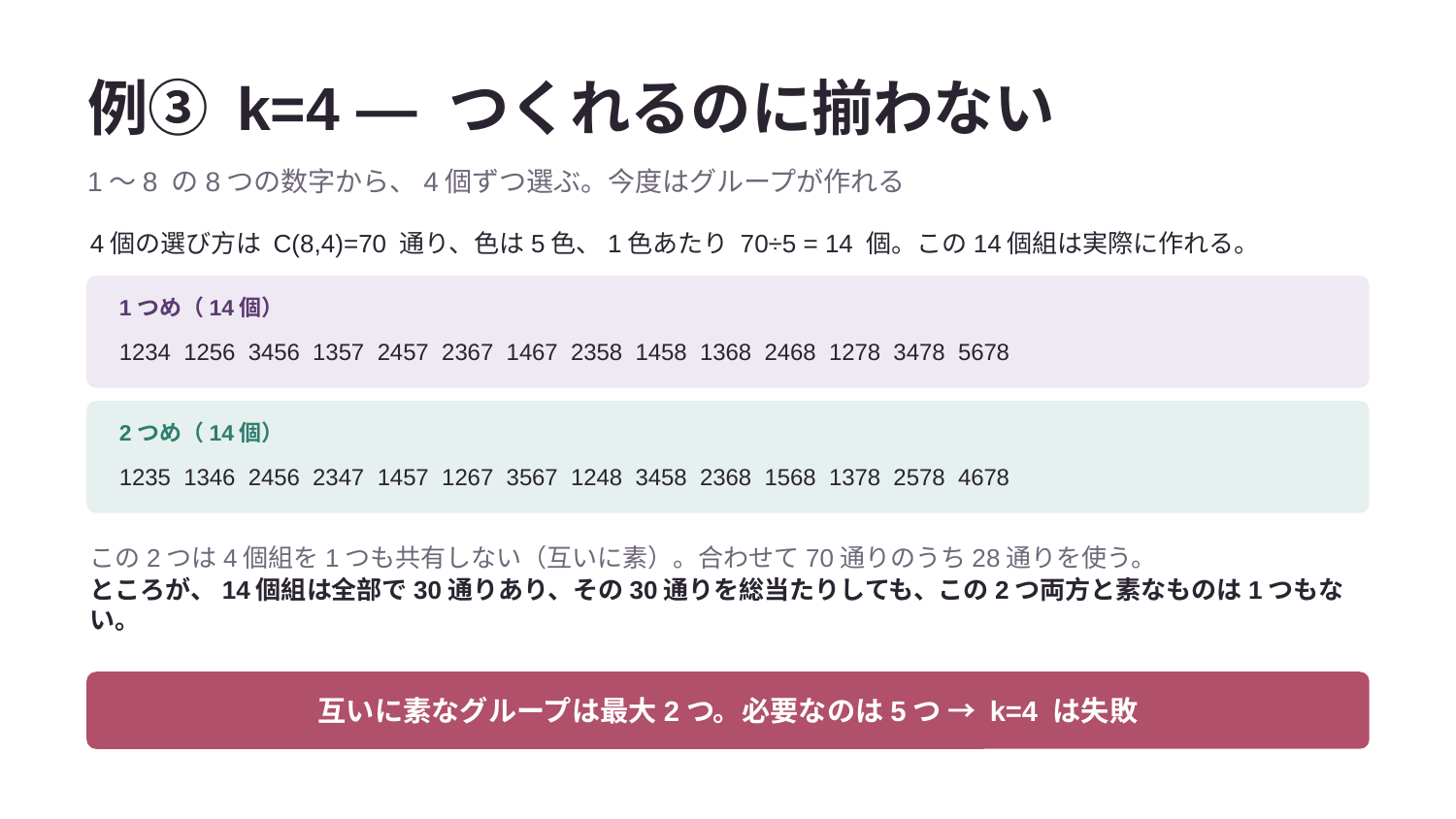

例③ k=4 — つくれるのに揃わない
1〜8 の8つの数字から、4個ずつ選ぶ。今度はグループが作れる
4個の選び方は C(8,4)=70 通り、色は5色、1色あたり 70÷5 = 14 個。この14個組は実際に作れる。

1つめ（14個）
1234  1256  3456  1357  2457  2367  1467  2358  1458  1368  2468  1278  3478  5678

2つめ（14個）
1235  1346  2456  2347  1457  1267  3567  1248  3458  2368  1568  1378  2578  4678
この2つは4個組を1つも共有しない（互いに素）。合わせて70通りのうち28通りを使う。
ところが、14個組は全部で30通りあり、その30通りを総当たりしても、この2つ両方と素なものは1つもない。

互いに素なグループは最大2つ。必要なのは5つ → k=4 は失敗